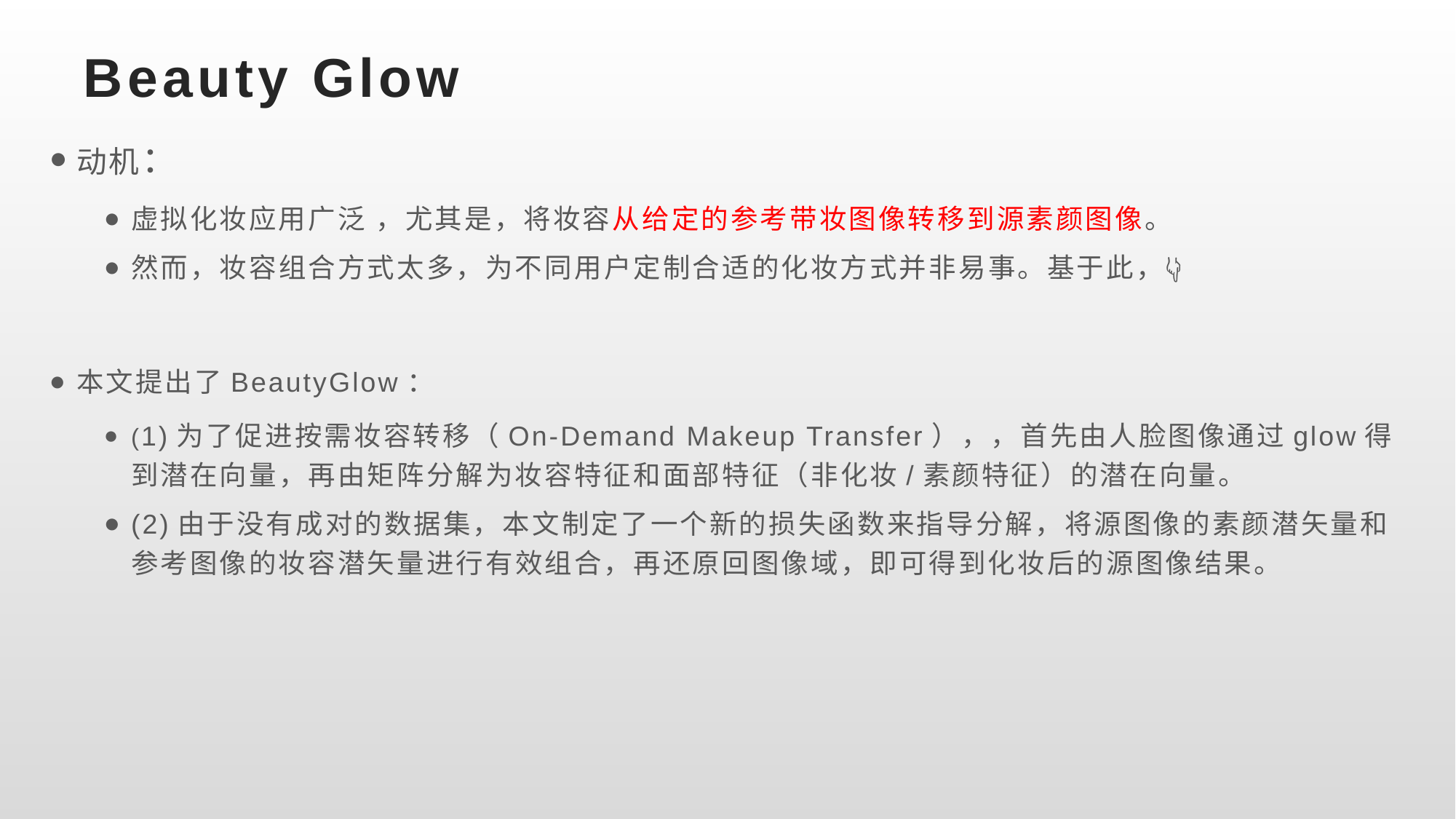

# Beauty Glow
动机：
虚拟化妆应用广泛 ，尤其是，将妆容从给定的参考带妆图像转移到源素颜图像。
然而，妆容组合方式太多，为不同用户定制合适的化妆方式并非易事。基于此，👇

本文提出了BeautyGlow：
(1)为了促进按需妆容转移（On-Demand Makeup Transfer），，首先由人脸图像通过glow得到潜在向量，再由矩阵分解为妆容特征和面部特征（非化妆/素颜特征）的潜在向量。
(2)由于没有成对的数据集，本文制定了一个新的损失函数来指导分解，将源图像的素颜潜矢量和参考图像的妆容潜矢量进行有效组合，再还原回图像域，即可得到化妆后的源图像结果。